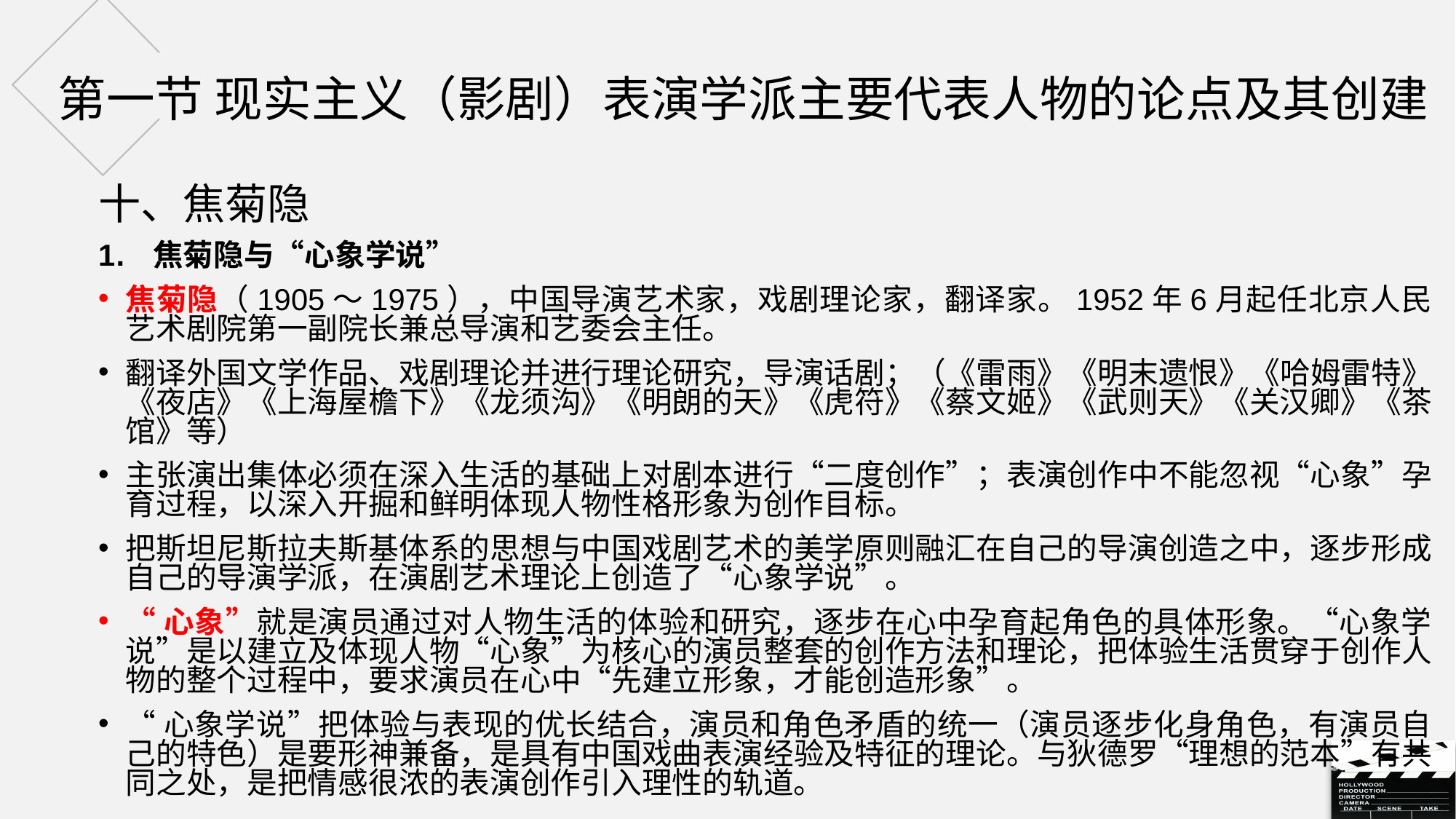

# 第一节 现实主义（影剧）表演学派主要代表人物的论点及其创建
十、焦菊隐
焦菊隐与“心象学说”
焦菊隐（1905～1975），中国导演艺术家，戏剧理论家，翻译家。1952年6月起任北京人民艺术剧院第一副院长兼总导演和艺委会主任。
翻译外国文学作品、戏剧理论并进行理论研究，导演话剧；（《雷雨》《明末遗恨》《哈姆雷特》《夜店》《上海屋檐下》《龙须沟》《明朗的天》《虎符》《蔡文姬》《武则天》《关汉卿》《茶馆》等）
主张演出集体必须在深入生活的基础上对剧本进行“二度创作”；表演创作中不能忽视“心象”孕育过程，以深入开掘和鲜明体现人物性格形象为创作目标。
把斯坦尼斯拉夫斯基体系的思想与中国戏剧艺术的美学原则融汇在自己的导演创造之中，逐步形成自己的导演学派，在演剧艺术理论上创造了“心象学说”。
“心象”就是演员通过对人物生活的体验和研究，逐步在心中孕育起角色的具体形象。“心象学说”是以建立及体现人物“心象”为核心的演员整套的创作方法和理论，把体验生活贯穿于创作人物的整个过程中，要求演员在心中“先建立形象，才能创造形象”。
“心象学说”把体验与表现的优长结合，演员和角色矛盾的统一（演员逐步化身角色，有演员自己的特色）是要形神兼备，是具有中国戏曲表演经验及特征的理论。与狄德罗“理想的范本”有共同之处，是把情感很浓的表演创作引入理性的轨道。